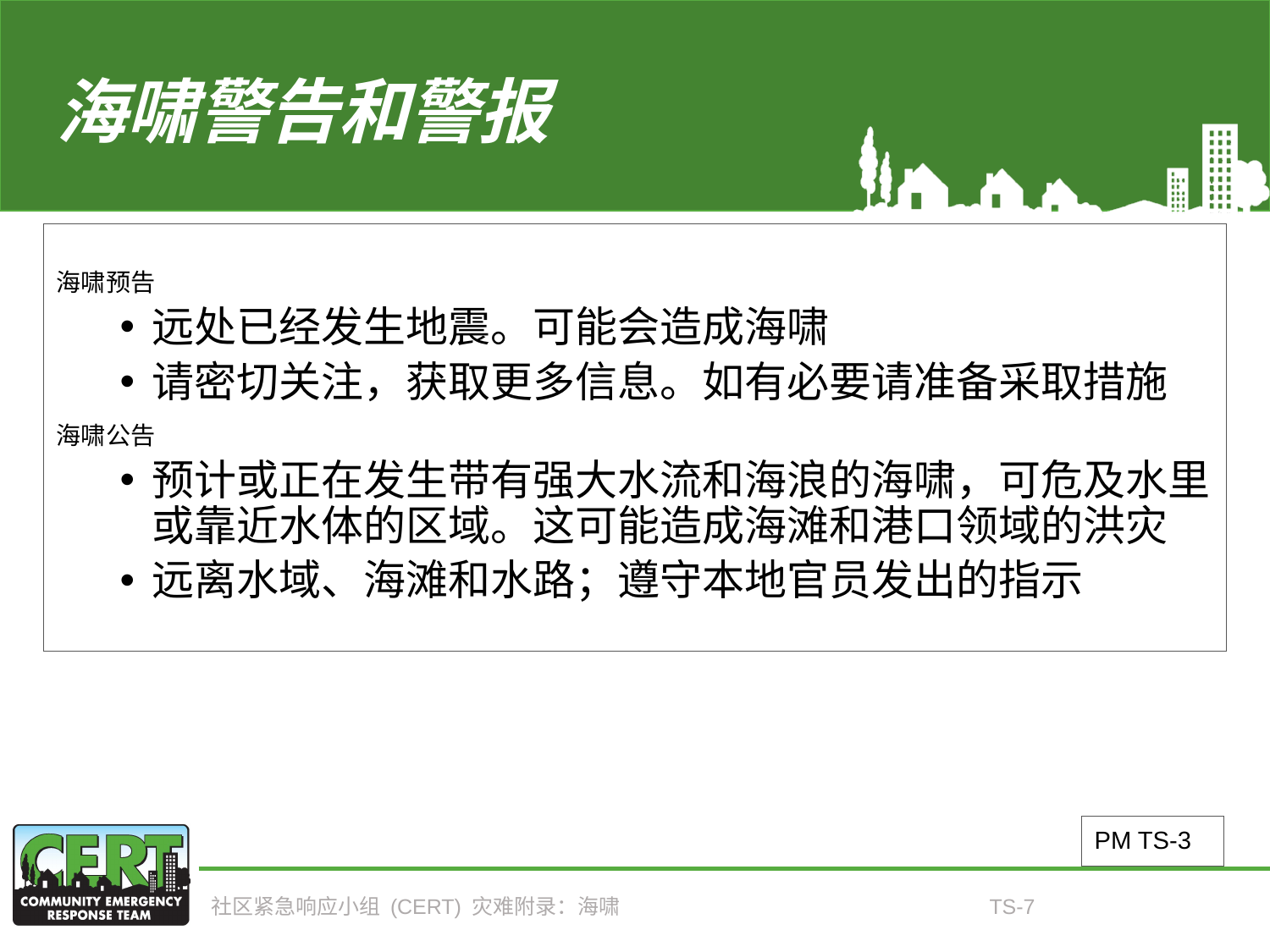

# 海啸警告和警报
海啸预告
远处已经发生地震。可能会造成海啸
请密切关注，获取更多信息。如有必要请准备采取措施
海啸公告
预计或正在发生带有强大水流和海浪的海啸，可危及水里或靠近水体的区域。这可能造成海滩和港口领域的洪灾
远离水域、海滩和水路；遵守本地官员发出的指示
PM TS-3
社区紧急响应小组 (CERT) 灾难附录：海啸
TS-7